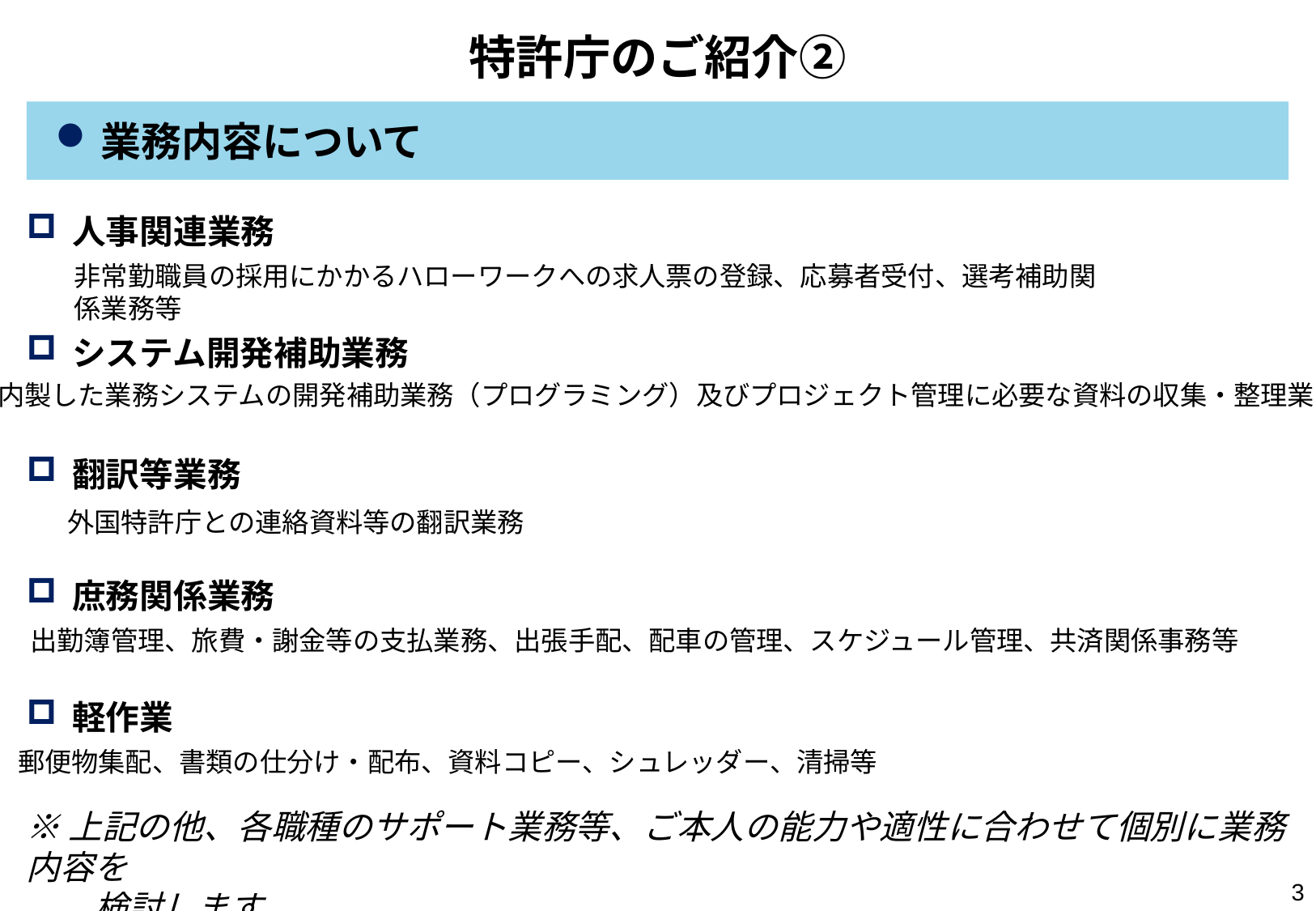

# 特許庁のご紹介②
業務内容について

人事関連業務

システム開発補助業務

翻訳等業務

庶務関係業務

軽作業

※上記の他、各職種のサポート業務等、ご本人の能力や適性に合わせて個別に業務内容を
　　検討します。
非常勤職員の採用にかかるハローワークへの求人票の登録、応募者受付、選考補助関係業務等

内製した業務システムの開発補助業務（プログラミング）及びプロジェクト管理に必要な資料の収集・整理業務

外国特許庁との連絡資料等の翻訳業務

出勤簿管理、旅費・謝金等の支払業務、出張手配、配車の管理、スケジュール管理、共済関係事務等
郵便物集配、書類の仕分け・配布、資料コピー、シュレッダー、清掃等
3